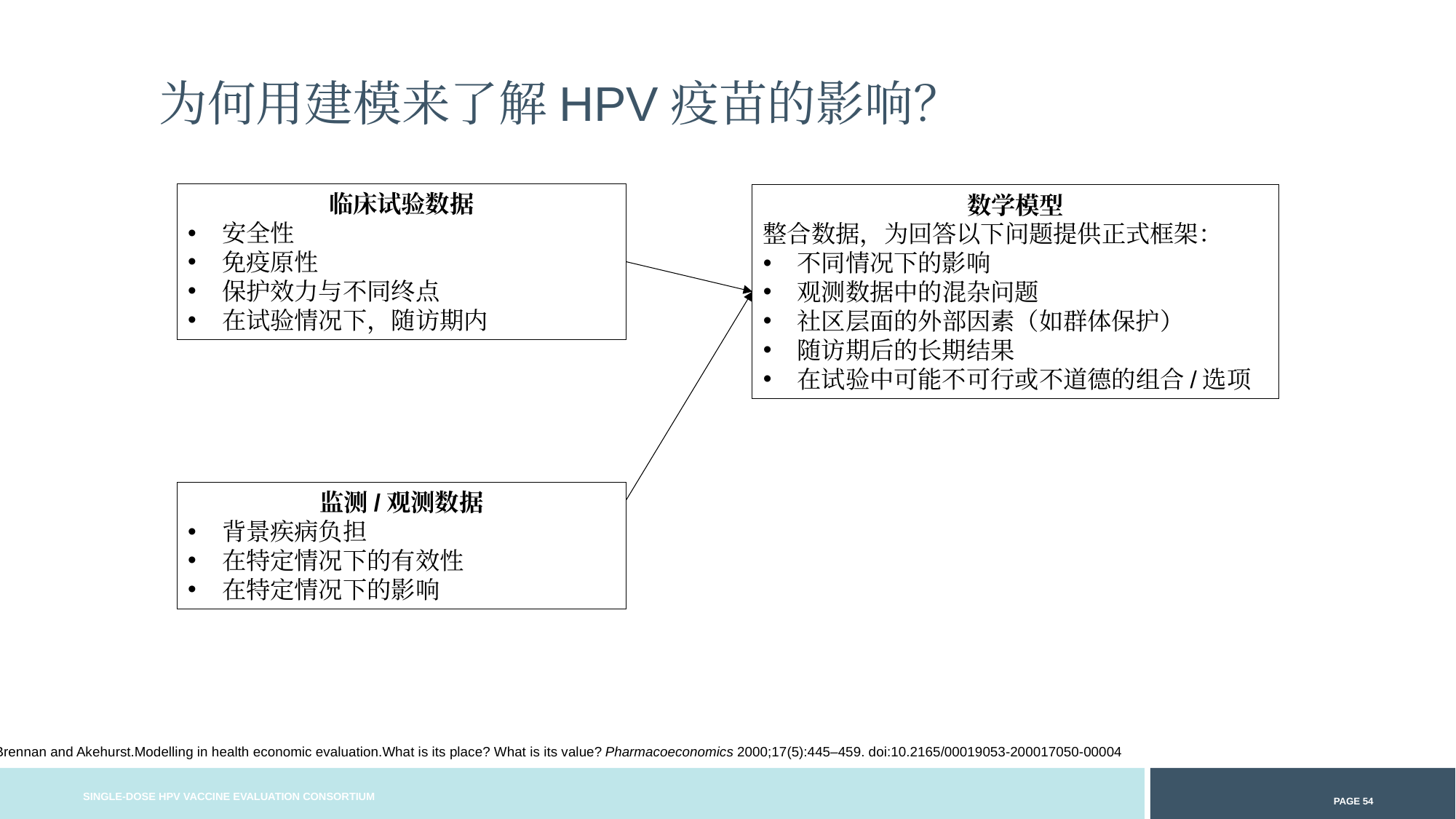

为何用建模来了解HPV疫苗的影响？
临床试验数据
安全性
免疫原性
保护效力与不同终点
在试验情况下，随访期内
数学模型
整合数据，为回答以下问题提供正式框架：
不同情况下的影响
观测数据中的混杂问题
社区层面的外部因素（如群体保护）
随访期后的长期结果
在试验中可能不可行或不道德的组合/选项
监测/观测数据
背景疾病负担
在特定情况下的有效性
在特定情况下的影响
Brennan and Akehurst.Modelling in health economic evaluation.What is its place? What is its value? Pharmacoeconomics 2000;17(5):445–459. doi:10.2165/00019053-200017050-00004